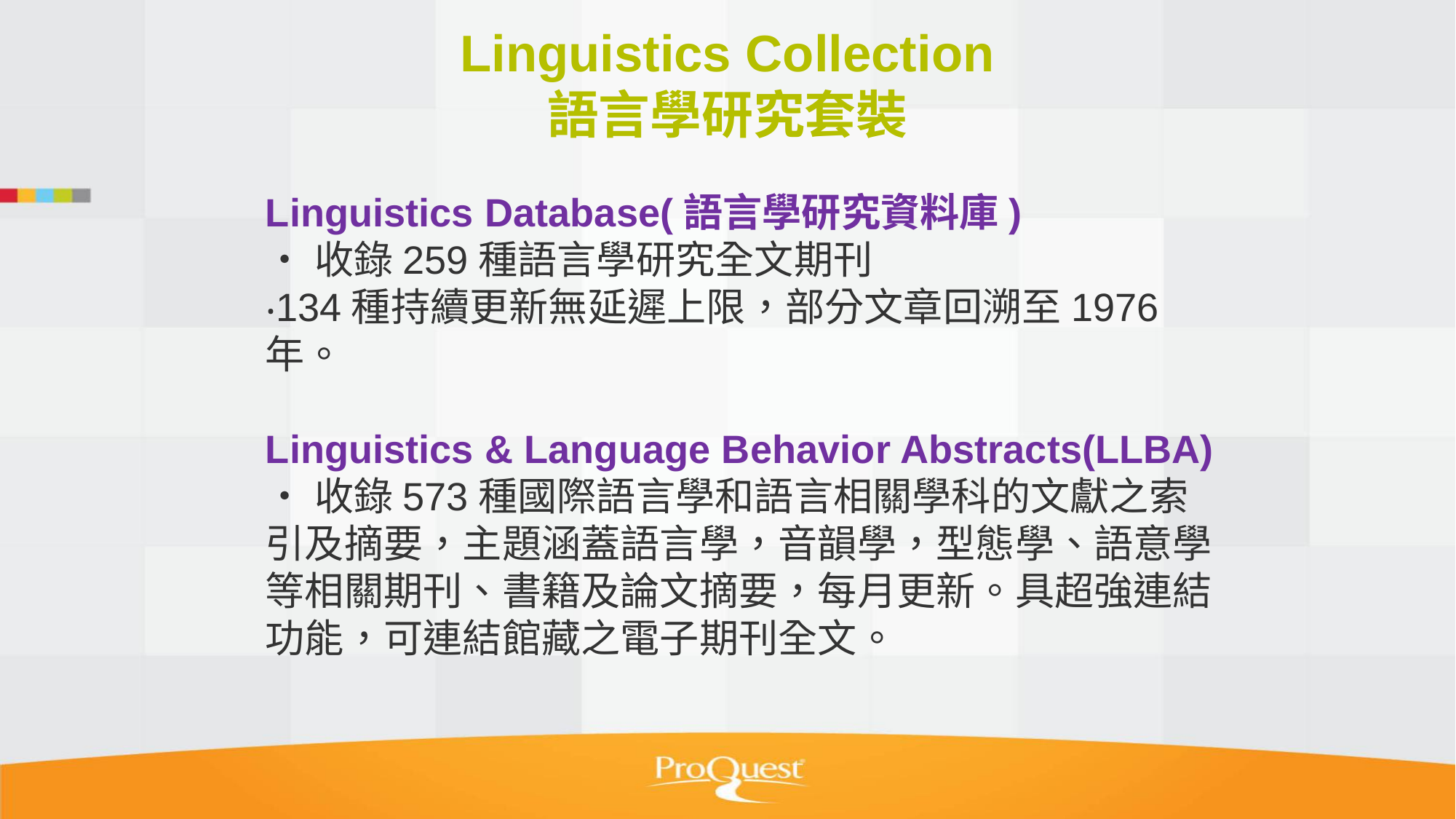

Linguistics Collection
語言學研究套裝
Linguistics Database(語言學研究資料庫)
‧收錄259種語言學研究全文期刊
‧134種持續更新無延遲上限，部分文章回溯至1976年。

Linguistics & Language Behavior Abstracts(LLBA)
‧收錄573種國際語言學和語言相關學科的文獻之索引及摘要，主題涵蓋語言學，音韻學，型態學、語意學等相關期刊、書籍及論文摘要，每月更新。具超強連結功能，可連結館藏之電子期刊全文。